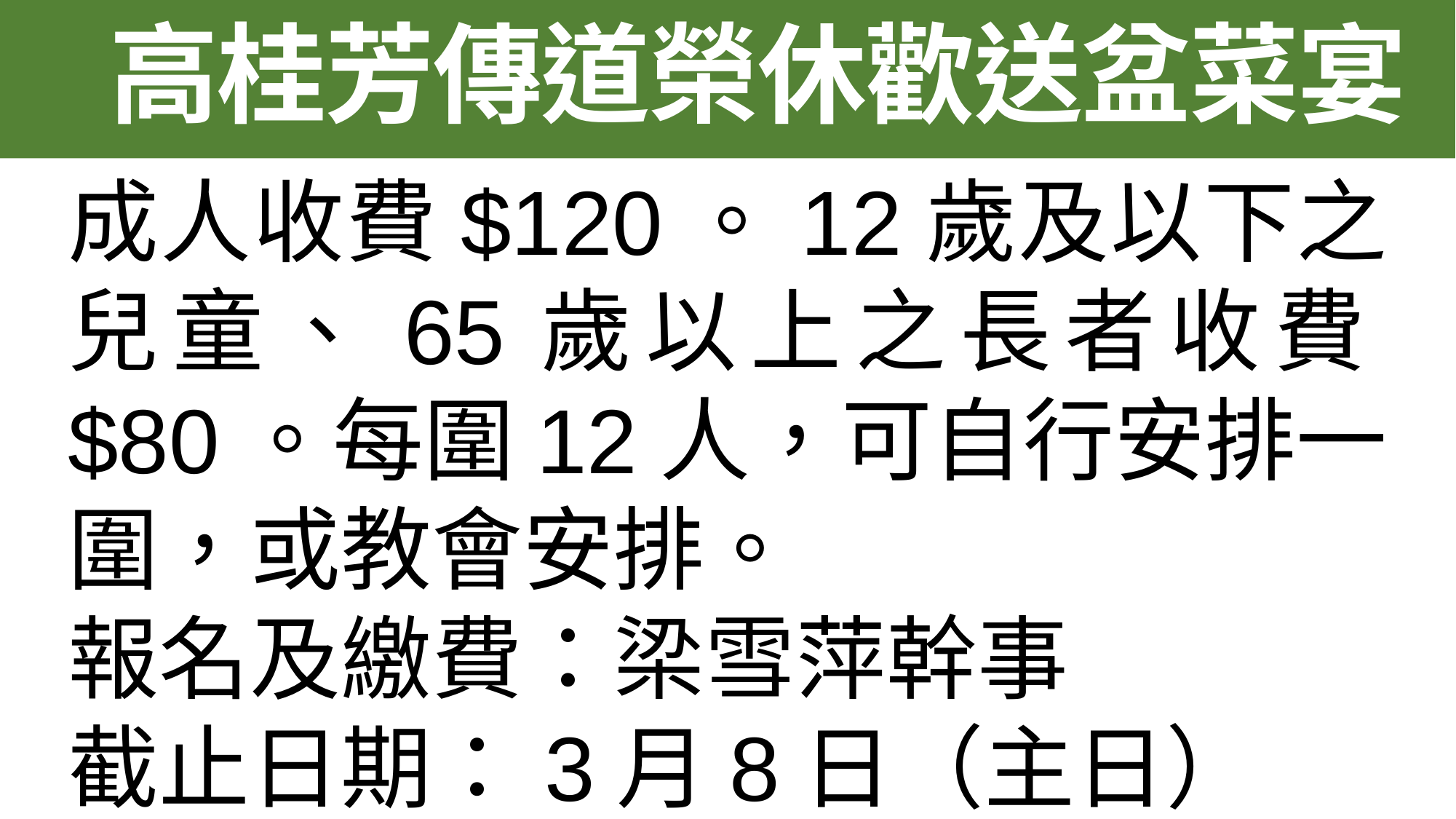

高桂芳傳道榮休歡送盆菜宴
成人收費$120。12歲及以下之兒童、65歲以上之長者收費$80。每圍12人，可自行安排一圍，或教會安排。
報名及繳費：梁雪萍幹事
截止日期：3月8日（主日）